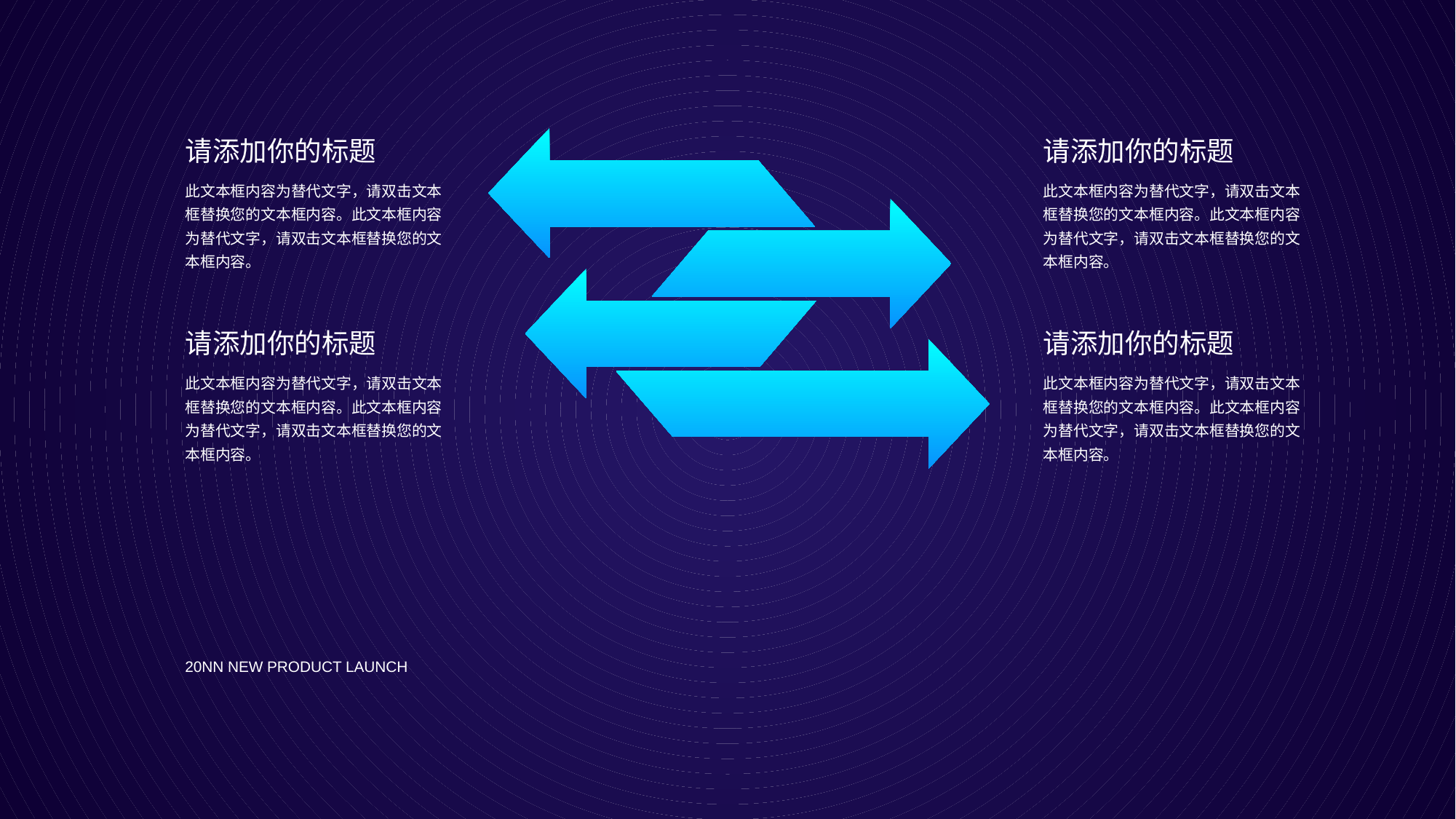

请添加你的标题
此文本框内容为替代文字，请双击文本框替换您的文本框内容。此文本框内容为替代文字，请双击文本框替换您的文本框内容。

请添加你的标题
此文本框内容为替代文字，请双击文本框替换您的文本框内容。此文本框内容为替代文字，请双击文本框替换您的文本框内容。
请添加你的标题
此文本框内容为替代文字，请双击文本框替换您的文本框内容。此文本框内容为替代文字，请双击文本框替换您的文本框内容。
请添加你的标题
此文本框内容为替代文字，请双击文本框替换您的文本框内容。此文本框内容为替代文字，请双击文本框替换您的文本框内容。
20NN New product launch